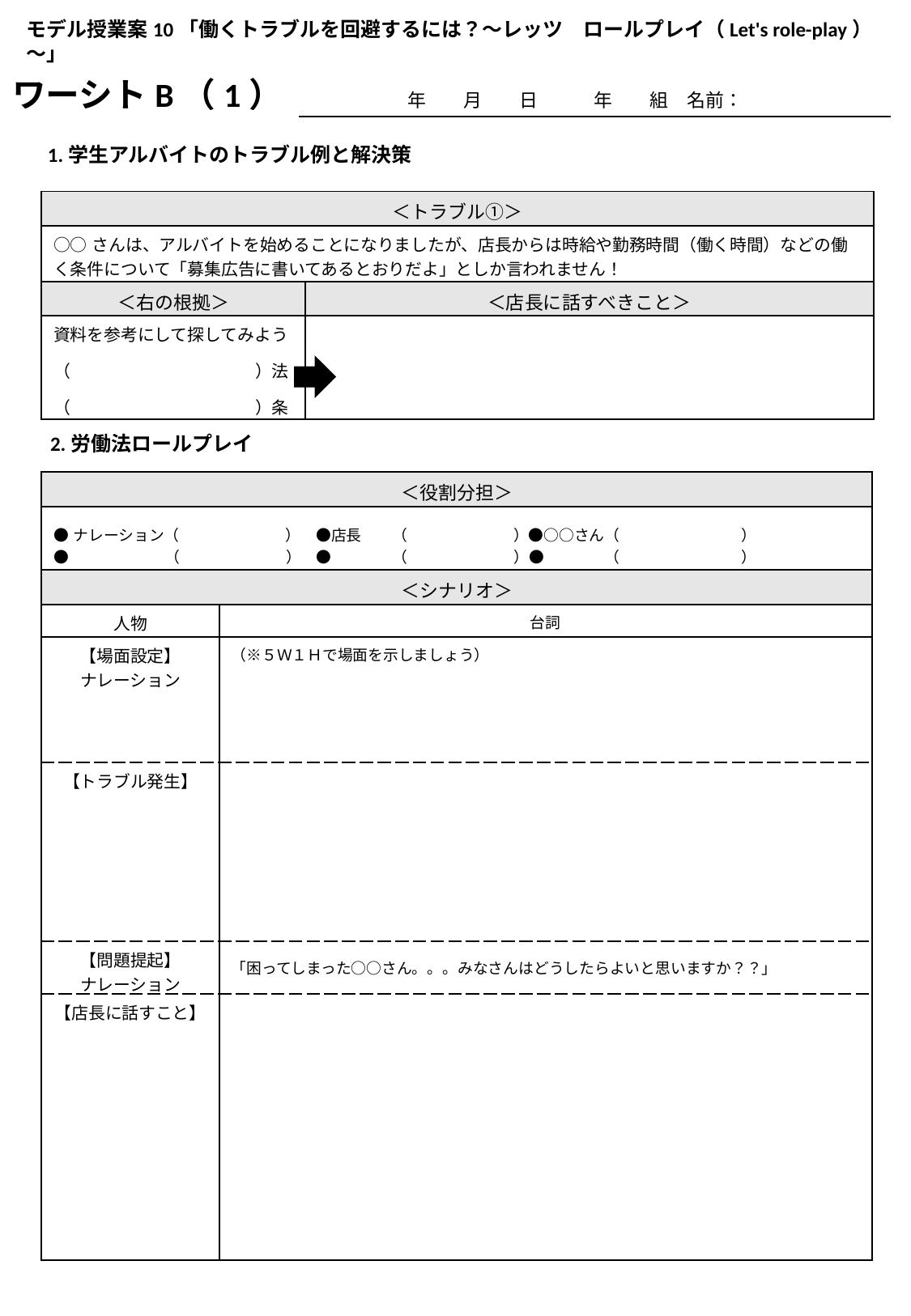

ワーシトB（1）　　　　年　　月　　日　　　年　　組　名前：
モデル授業案10「働くトラブルを回避するには？～レッツ　ロールプレイ（Let's role-play）～」
1.学生アルバイトのトラブル例と解決策

| ＜トラブル①＞ |  |
| --- | --- |
| ○○さんは、アルバイトを始めることになりましたが、店長からは時給や勤務時間（働く時間）などの働く条件について「募集広告に書いてあるとおりだよ」としか言われません！ |  |
| ＜右の根拠＞ | ＜店長に話すべきこと＞ |
| 資料を参考にして探してみよう （　　　　　　　　　　　）法 （　　　　　　　　　　　）条 |  |

2.労働法ロールプレイ
| ＜役割分担＞ |  |
| --- | --- |
| ●ナレーション（　　　　　　　）　●店長　　（　　　　　　　）●○○さん（　　　　　　　　） ●　　　　　　（　　　　　　　）　●　　　　（　　　　　　　）●　　　　（　　　　　　　　） |  |
| ＜シナリオ＞ |  |
| 人物 | 台詞 |
| 【場面設定】 ナレーション | （※５Ｗ１Ｈで場面を示しましょう） |
| 【トラブル発生】 |  |
| 【問題提起】 ナレーション | 「困ってしまった○○さん。。。みなさんはどうしたらよいと思いますか？？」 |
| 【店長に話すこと】 |  |